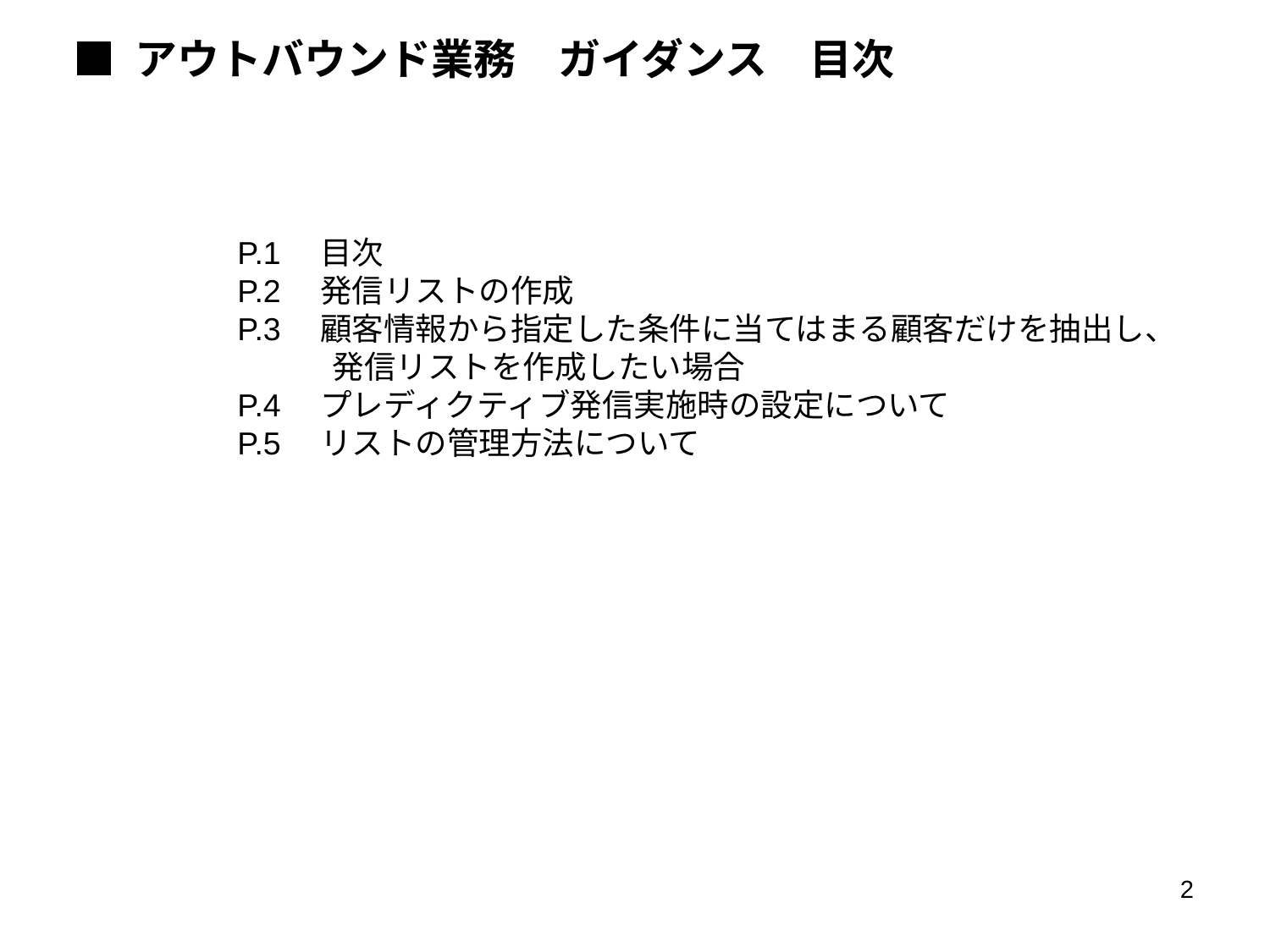

■ アウトバウンド業務　ガイダンス　目次
P.1　目次
P.2　発信リストの作成
P.3　顧客情報から指定した条件に当てはまる顧客だけを抽出し、
　　　発信リストを作成したい場合
P.4　プレディクティブ発信実施時の設定について
P.5　リストの管理方法について
2